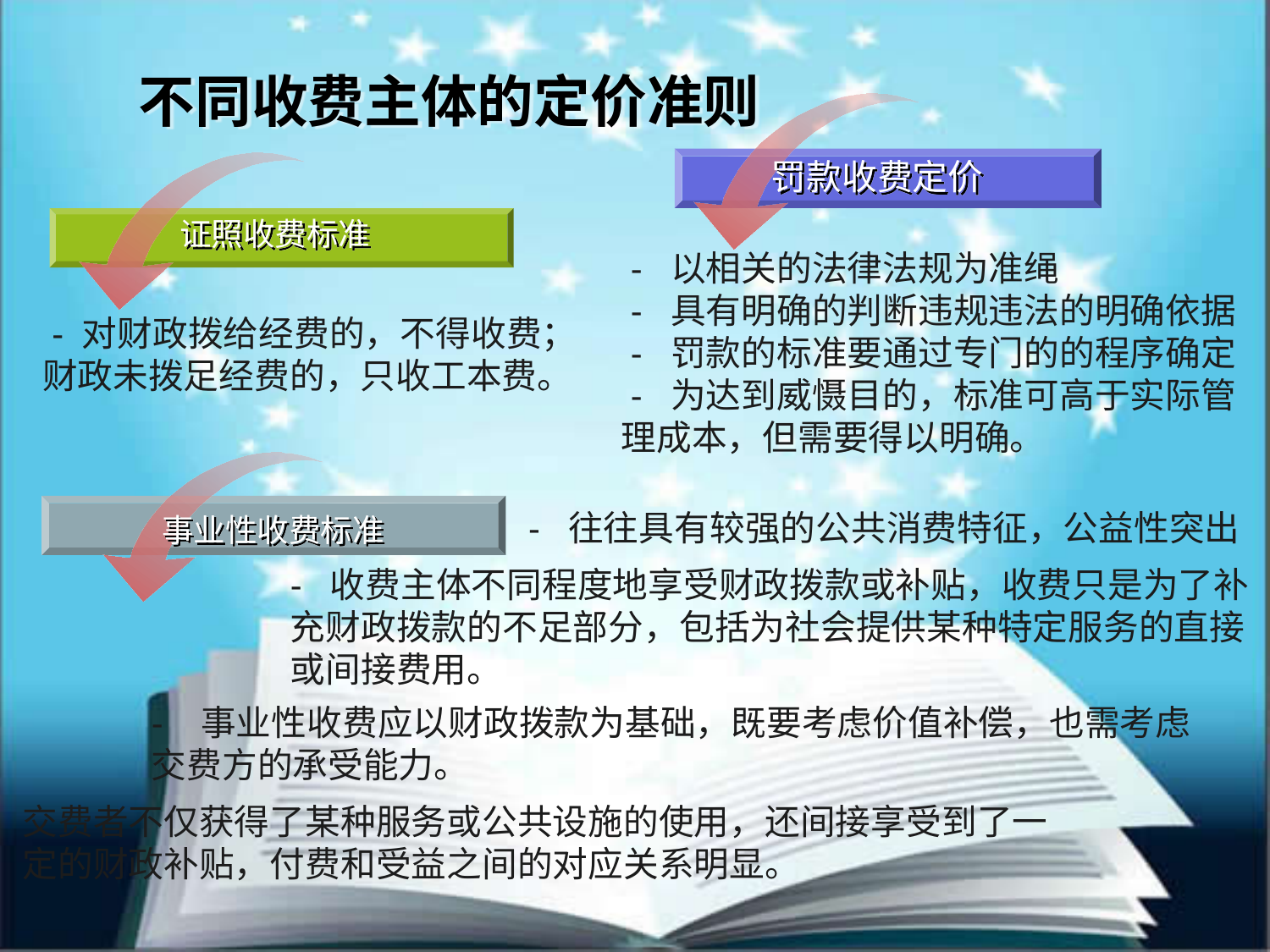

不同收费主体的定价准则

罚款收费定价

证照收费标准
 -  以相关的法律法规为准绳
 -  具有明确的判断违规违法的明确依据
 -  罚款的标准要通过专门的的程序确定
 -  为达到威慑目的，标准可高于实际管理成本，但需要得以明确。

 - 对财政拨给经费的，不得收费；财政未拨足经费的，只收工本费。

-  往往具有较强的公共消费特征，公益性突出
事业性收费标准
-  收费主体不同程度地享受财政拨款或补贴，收费只是为了补充财政拨款的不足部分，包括为社会提供某种特定服务的直接或间接费用。
-   事业性收费应以财政拨款为基础，既要考虑价值补偿，也需考虑交费方的承受能力。
交费者不仅获得了某种服务或公共设施的使用，还间接享受到了一定的财政补贴，付费和受益之间的对应关系明显。